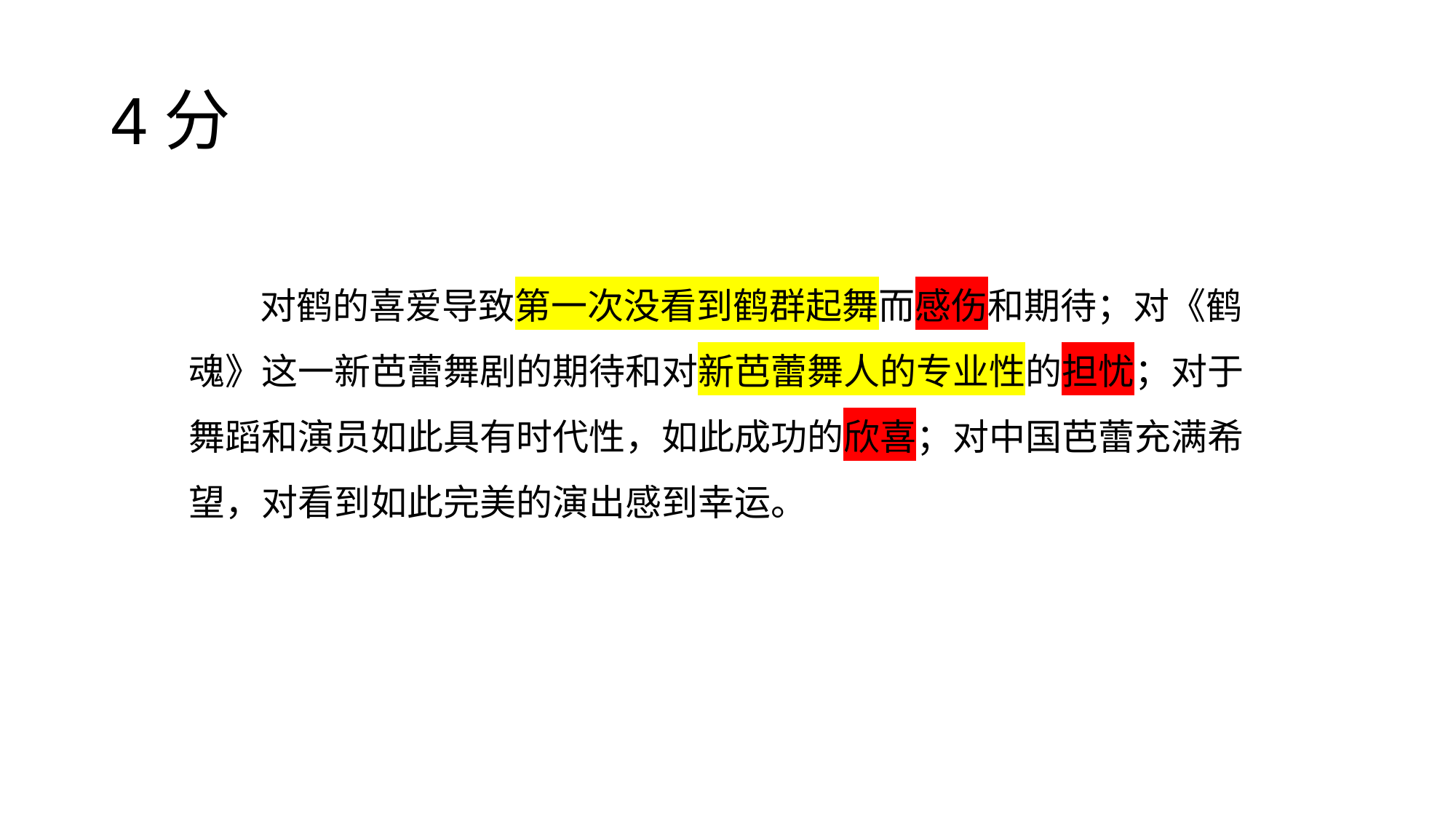

# 4分
 对鹤的喜爱导致第一次没看到鹤群起舞而感伤和期待；对《鹤魂》这一新芭蕾舞剧的期待和对新芭蕾舞人的专业性的担忧；对于舞蹈和演员如此具有时代性，如此成功的欣喜；对中国芭蕾充满希望，对看到如此完美的演出感到幸运。